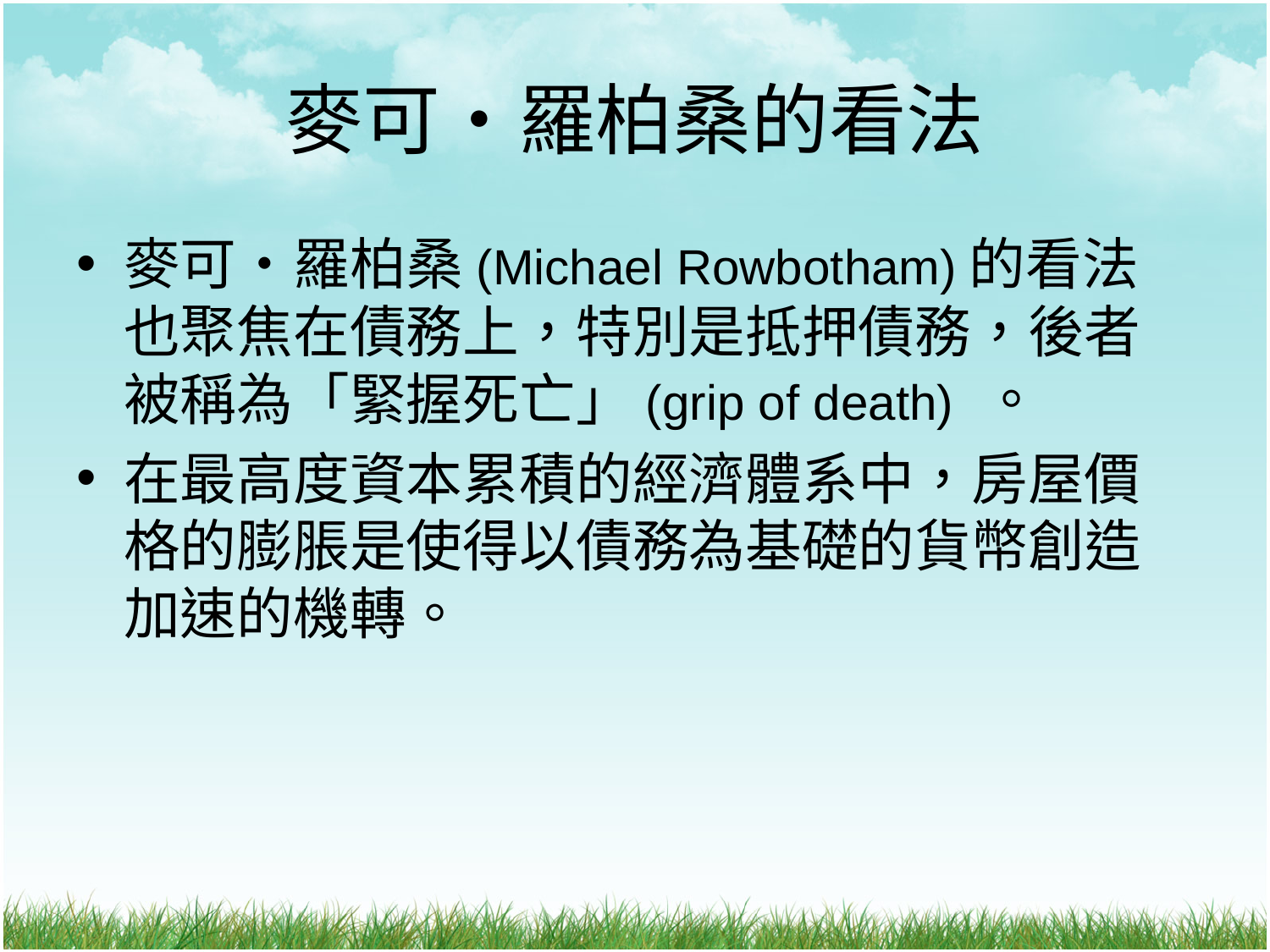

# 麥可‧羅柏桑的看法
麥可‧羅柏桑(Michael Rowbotham)的看法也聚焦在債務上，特別是抵押債務，後者被稱為「緊握死亡」(grip of death) 。
在最高度資本累積的經濟體系中，房屋價格的膨脹是使得以債務為基礎的貨幣創造加速的機轉。